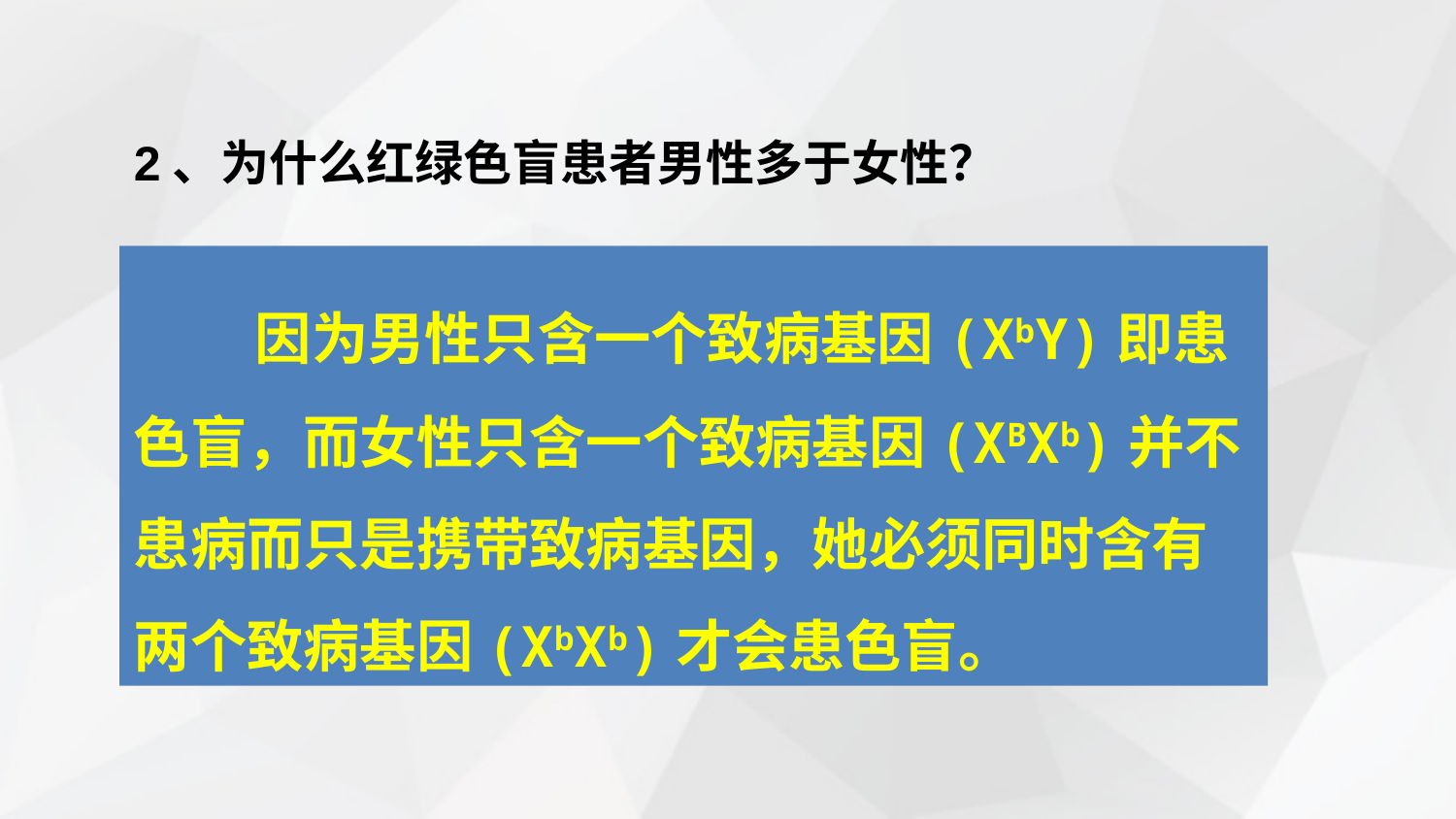

2、为什么红绿色盲患者男性多于女性？
       因为男性只含一个致病基因(XbY)即患色盲，而女性只含一个致病基因(XBXb)并不患病而只是携带致病基因，她必须同时含有两个致病基因(XbXb)才会患色盲。